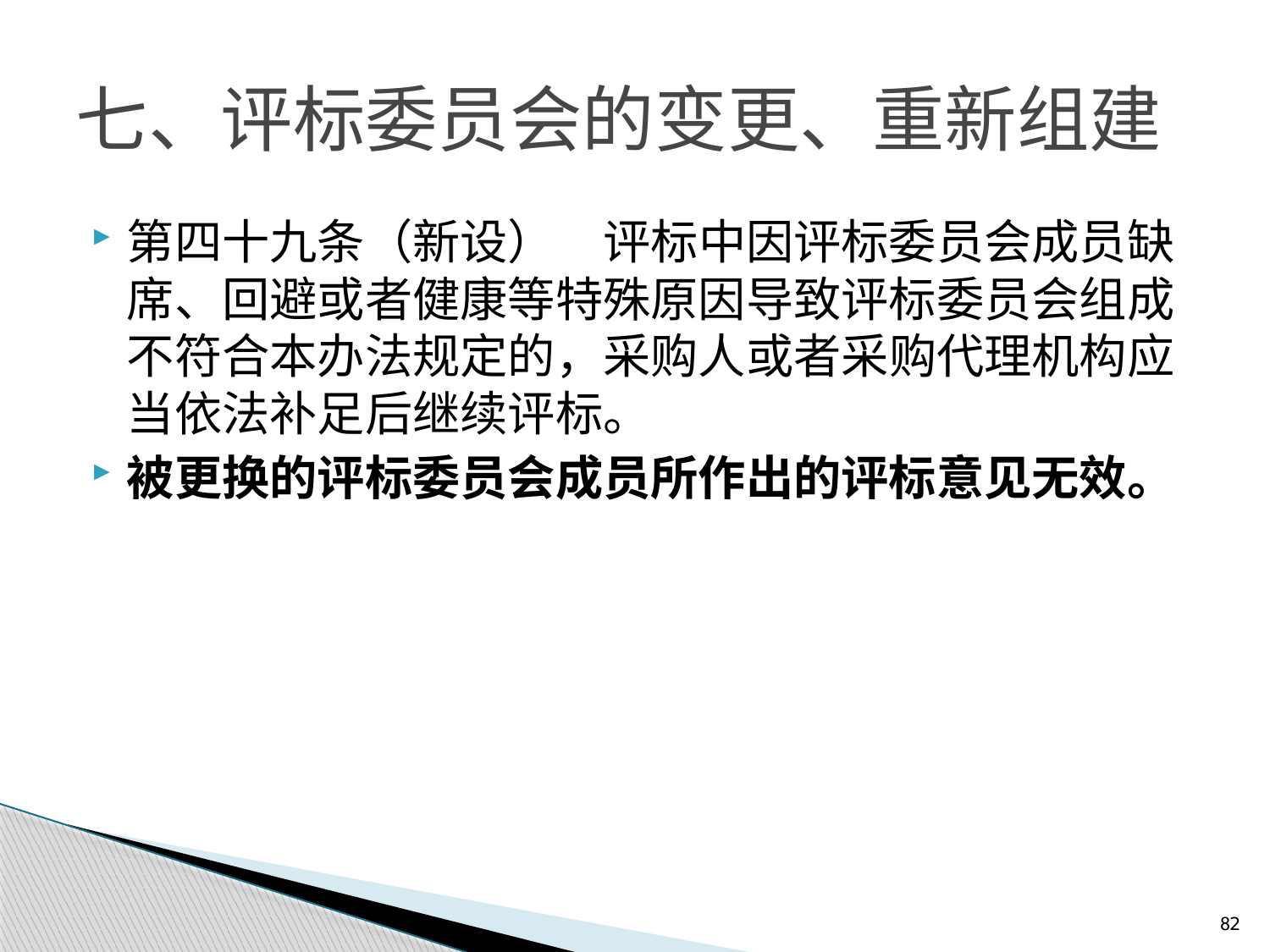

# 七、评标委员会的变更、重新组建
第四十九条（新设）　评标中因评标委员会成员缺席、回避或者健康等特殊原因导致评标委员会组成不符合本办法规定的，采购人或者采购代理机构应当依法补足后继续评标。
被更换的评标委员会成员所作出的评标意见无效。
82